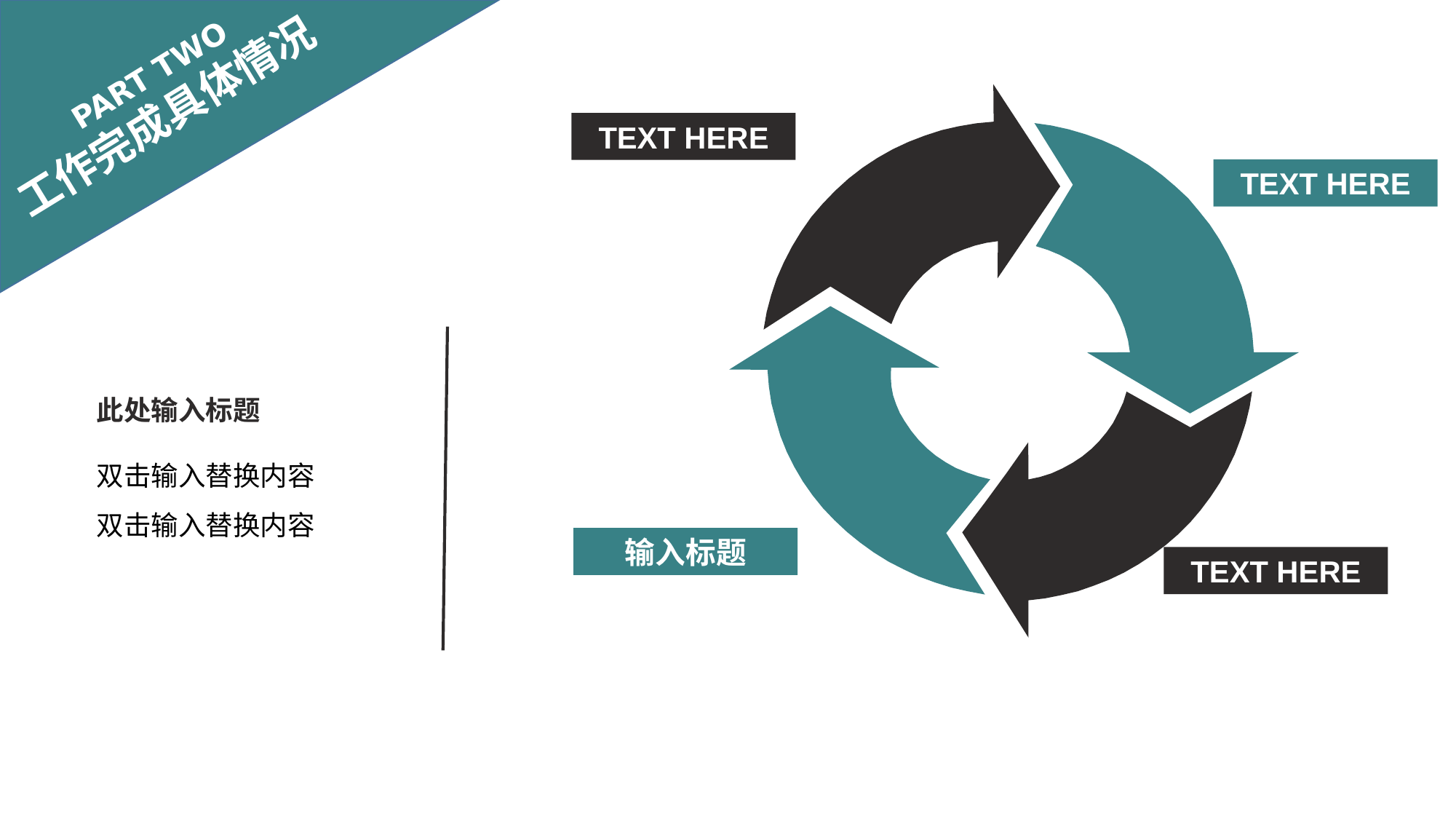

PART TWO
工作完成具体情况

TEXT HERE
TEXT HERE
此处输入标题
双击输入替换内容双击输入替换内容
输入标题
TEXT HERE